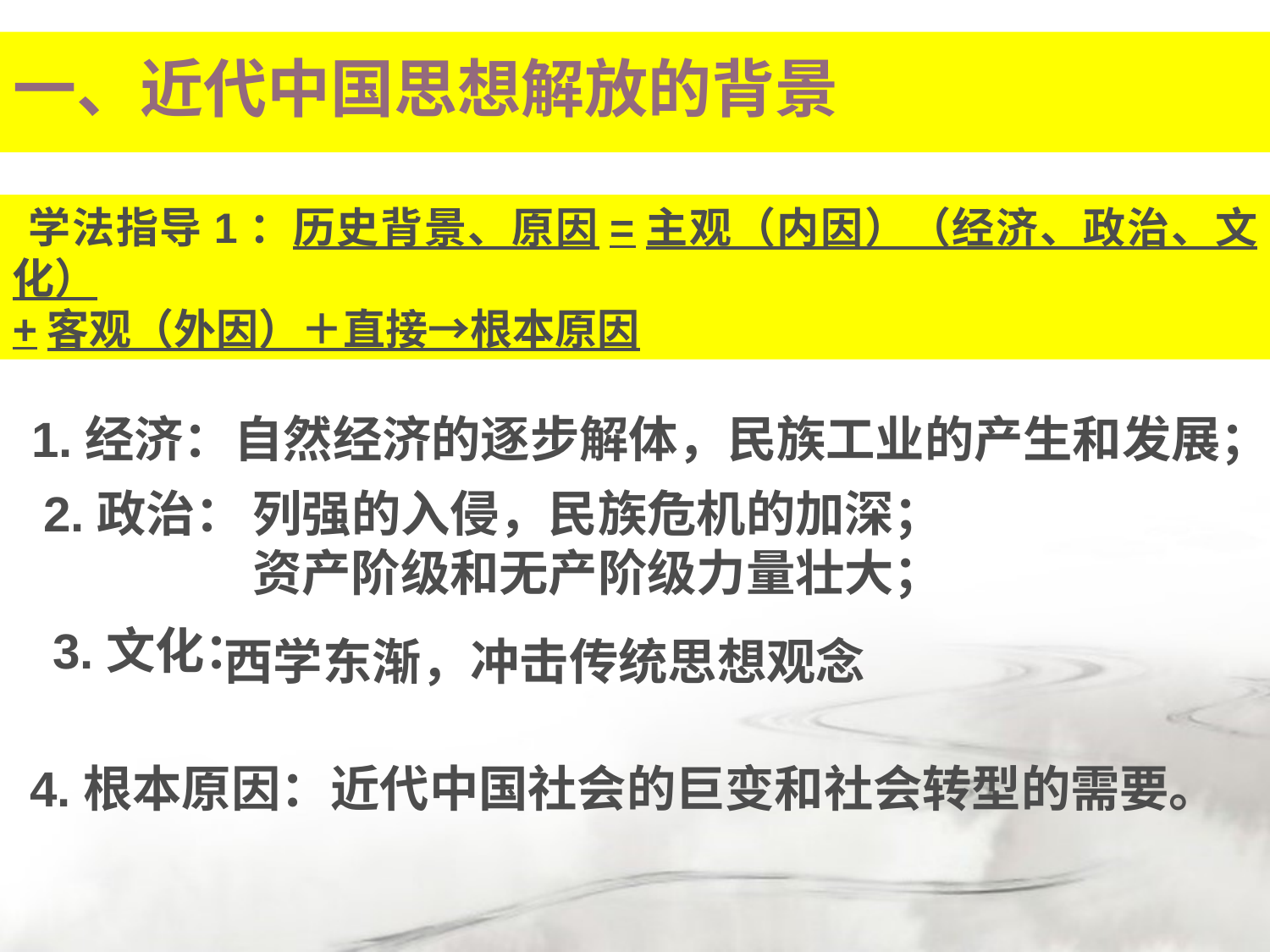

# 一、近代中国思想解放的背景
 学法指导1：历史背景、原因=主观（内因）（经济、政治、文化）
+客观（外因）＋直接→根本原因
1.经济：
自然经济的逐步解体，民族工业的产生和发展；
2.政治：
列强的入侵，民族危机的加深；
资产阶级和无产阶级力量壮大；
3.文化：
西学东渐，冲击传统思想观念
4.根本原因：
近代中国社会的巨变和社会转型的需要。